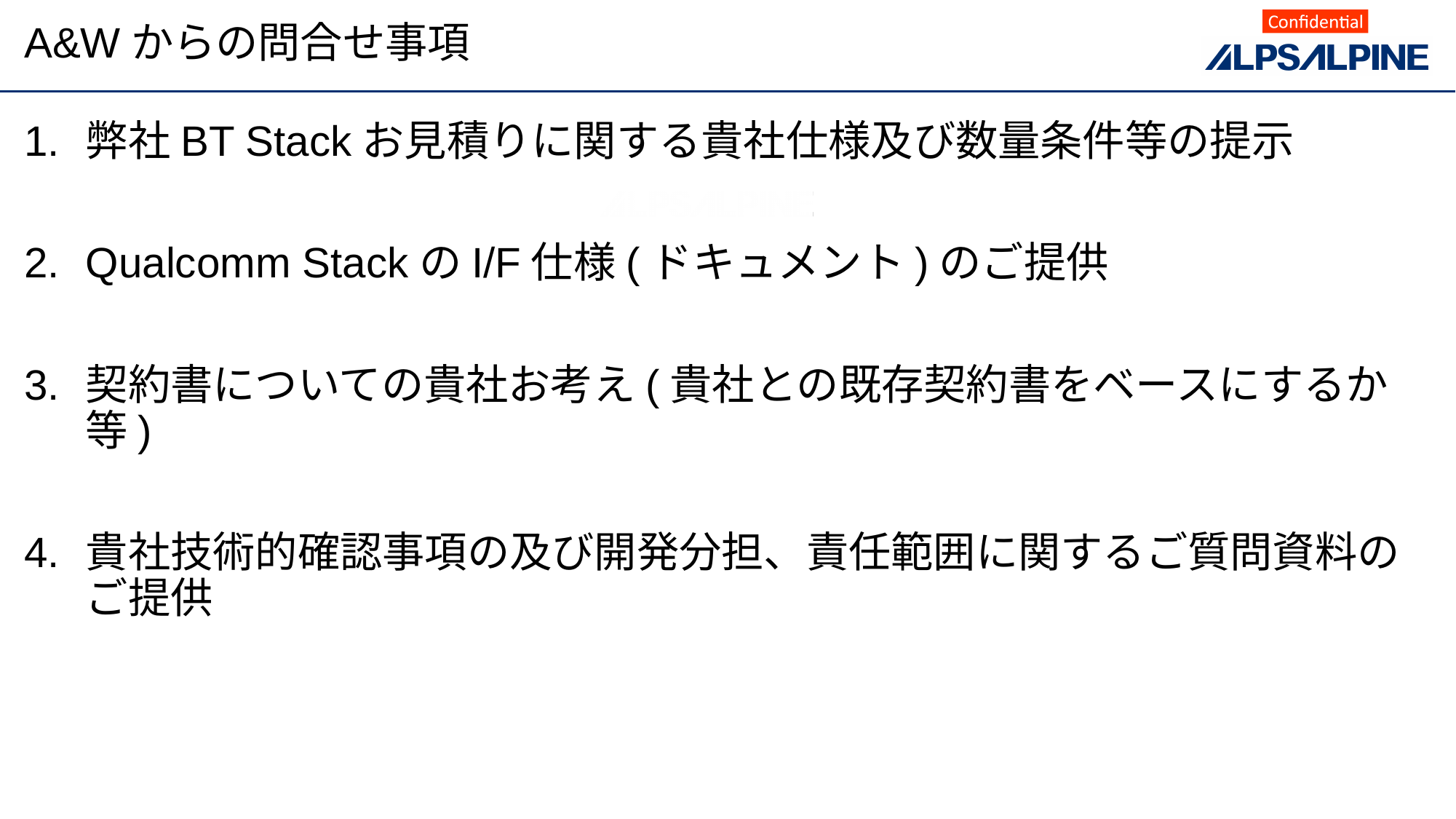

# A&Wからの問合せ事項
弊社BT Stackお見積りに関する貴社仕様及び数量条件等の提示

Qualcomm StackのI/F仕様(ドキュメント)のご提供

契約書についての貴社お考え(貴社との既存契約書をベースにするか等)

貴社技術的確認事項の及び開発分担、責任範囲に関するご質問資料のご提供